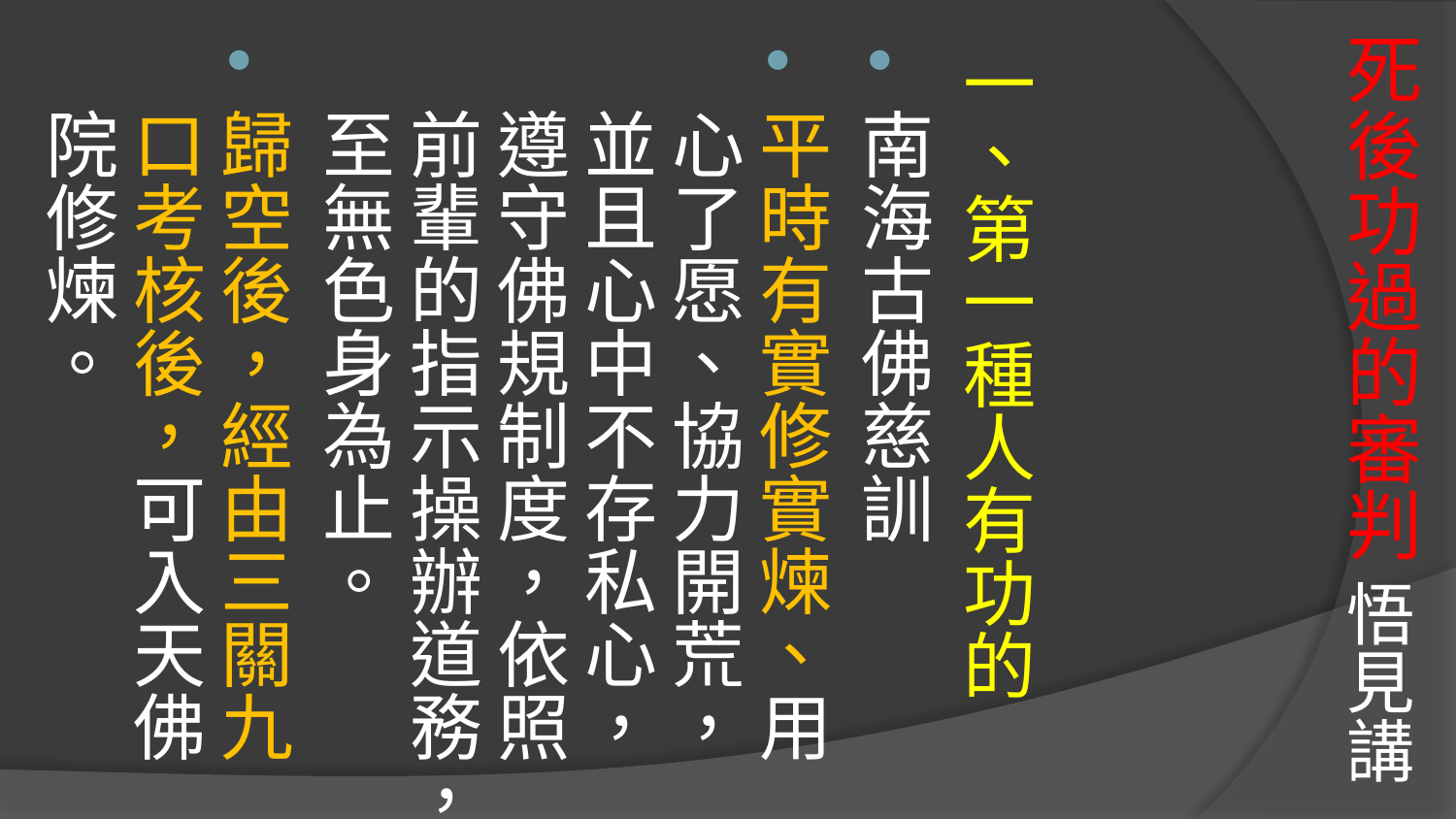

# 死後功過的審判 悟見講
一、第一種人有功的
南海古佛慈訓
平時有實修實煉、用心了愿、協力開荒，並且心中不存私心，遵守佛規制度，依照前輩的指示操辦道務，至無色身為止。
歸空後，經由三關九口考核後，可入天佛院修煉。